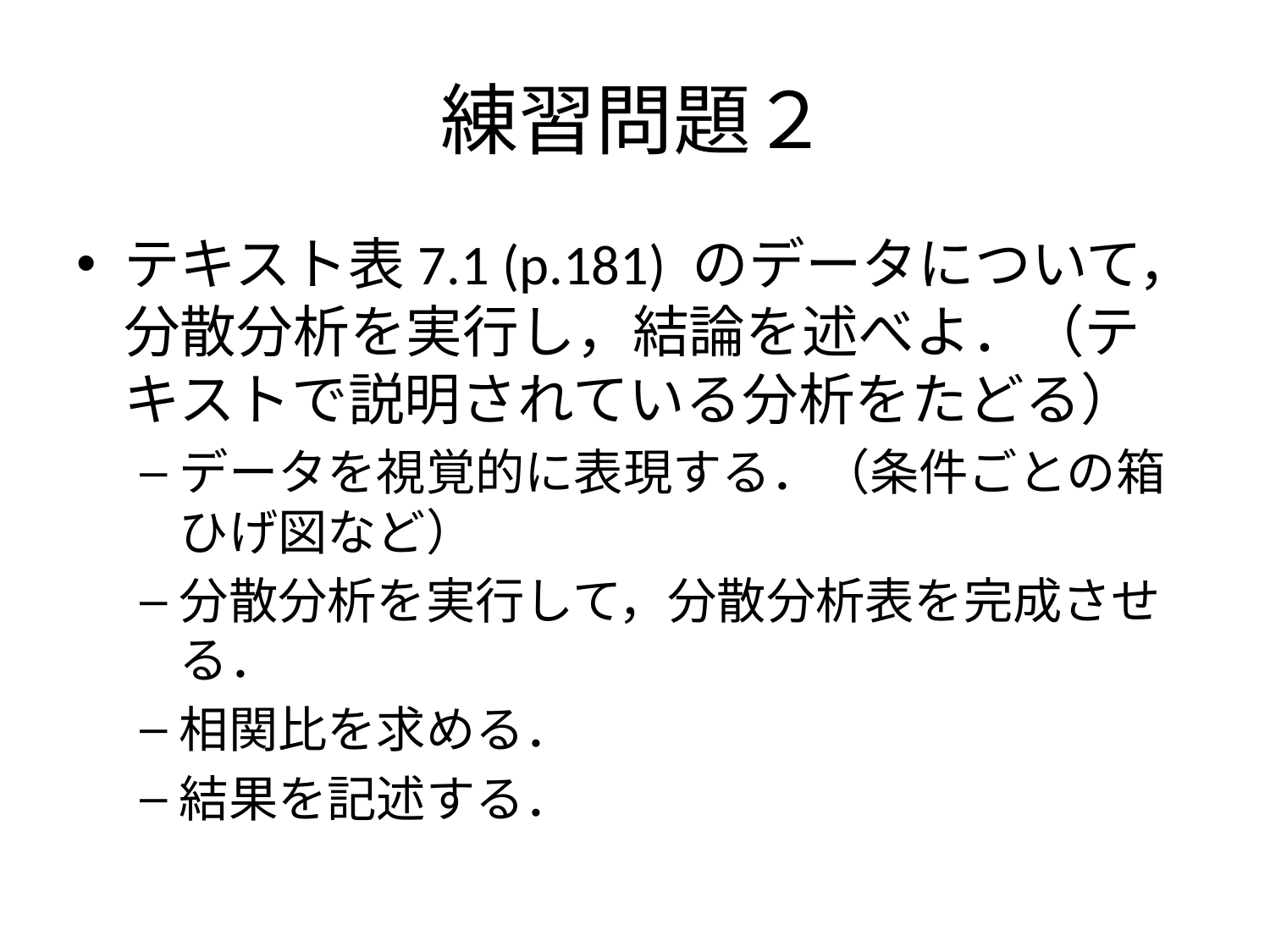

# 練習問題２
テキスト表7.1 (p.181) のデータについて，分散分析を実行し，結論を述べよ．（テキストで説明されている分析をたどる）
データを視覚的に表現する．（条件ごとの箱ひげ図など）
分散分析を実行して，分散分析表を完成させる．
相関比を求める．
結果を記述する．